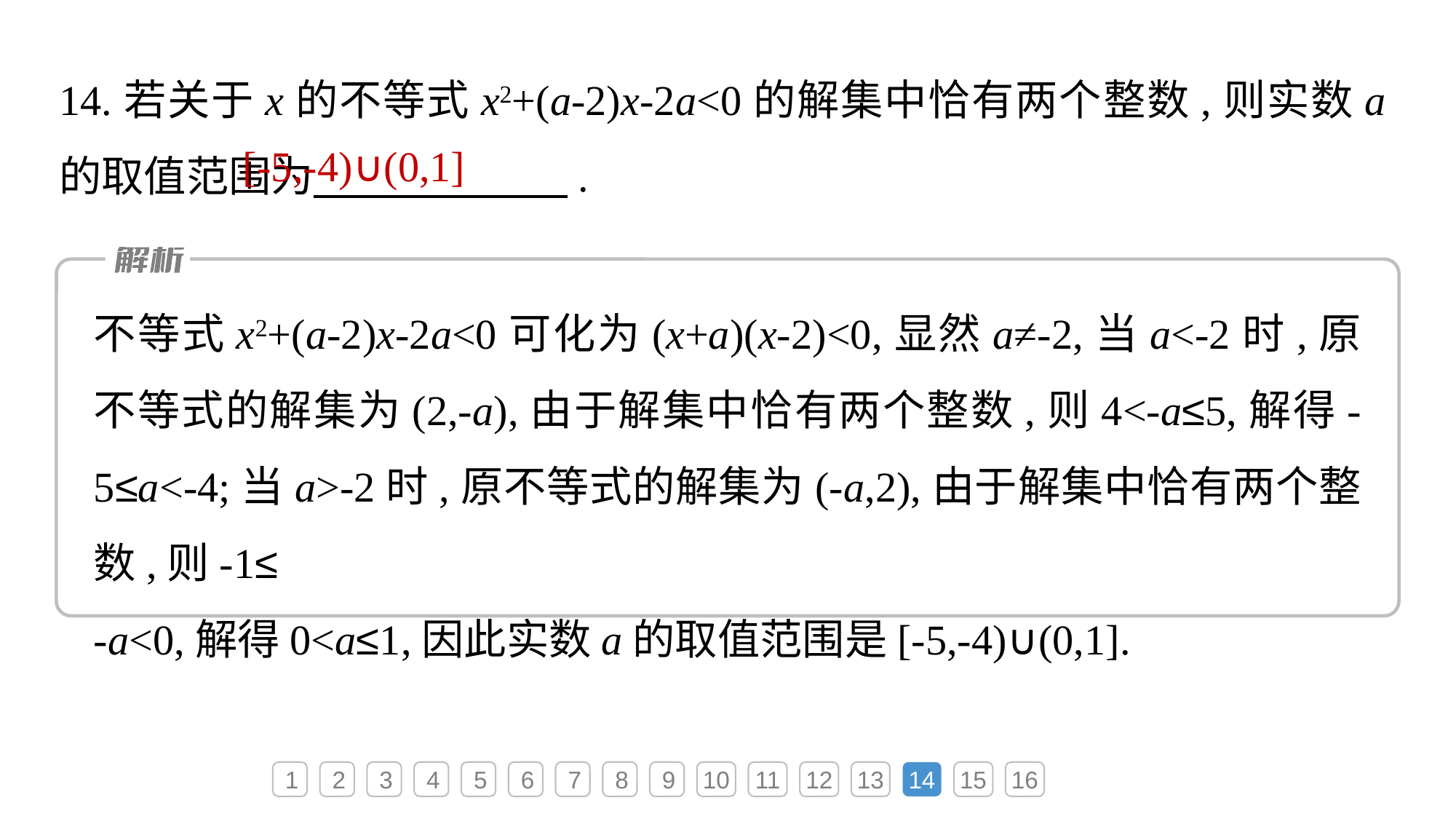

14.若关于x的不等式x2+(a-2)x-2a<0的解集中恰有两个整数,则实数a的取值范围为　　　　　　.
[-5,-4)∪(0,1]

不等式x2+(a-2)x-2a<0可化为(x+a)(x-2)<0,显然a≠-2,当a<-2时,原不等式的解集为(2,-a),由于解集中恰有两个整数,则4<-a≤5,解得-5≤a<-4;当a>-2时,原不等式的解集为(-a,2),由于解集中恰有两个整数,则-1≤
-a<0,解得0<a≤1,因此实数a的取值范围是[-5,-4)∪(0,1].
1
2
3
4
5
6
7
8
9
10
11
12
13
14
15
16